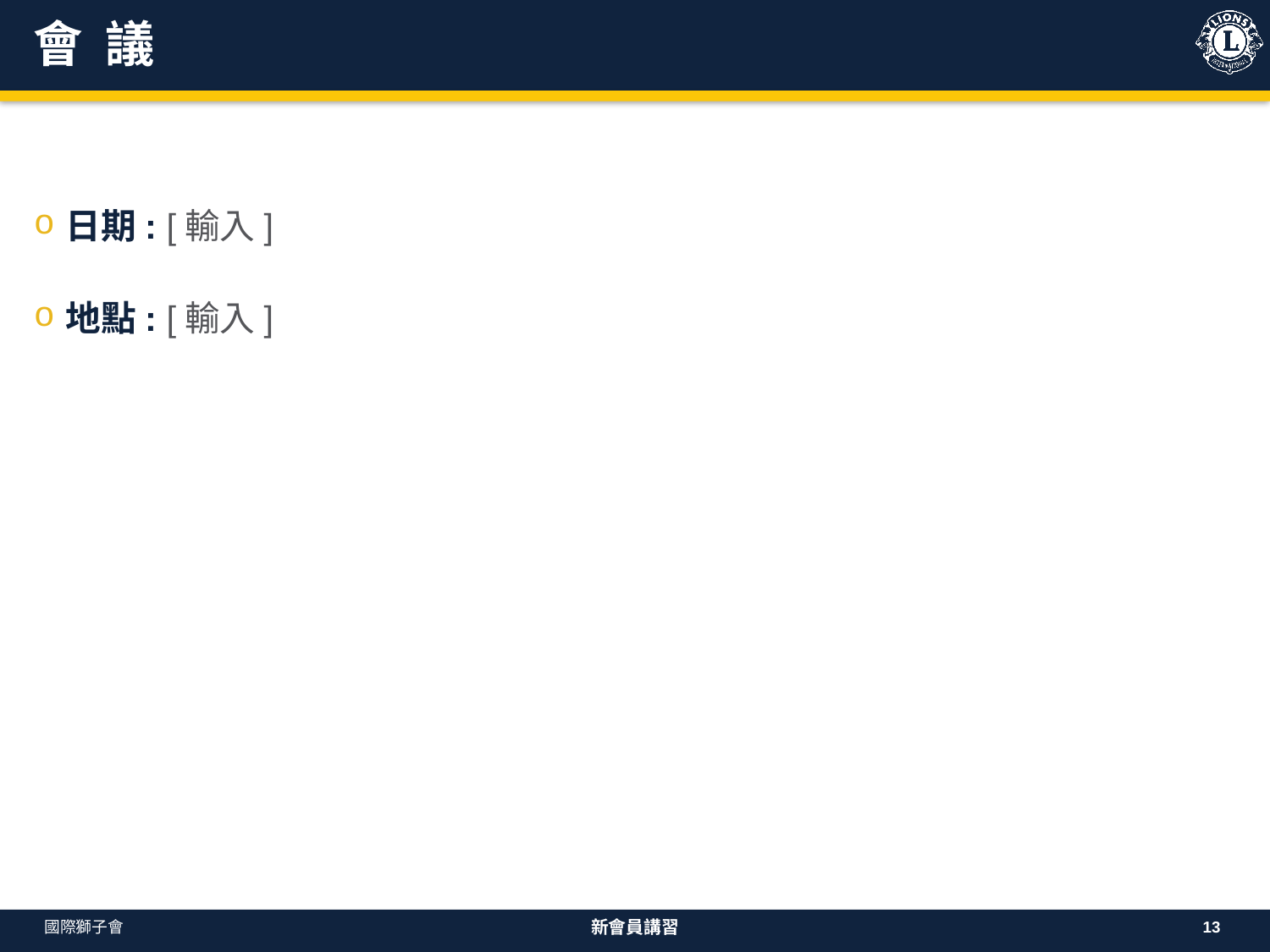

# 會  議
日期: [輸入]
地點: [輸入]